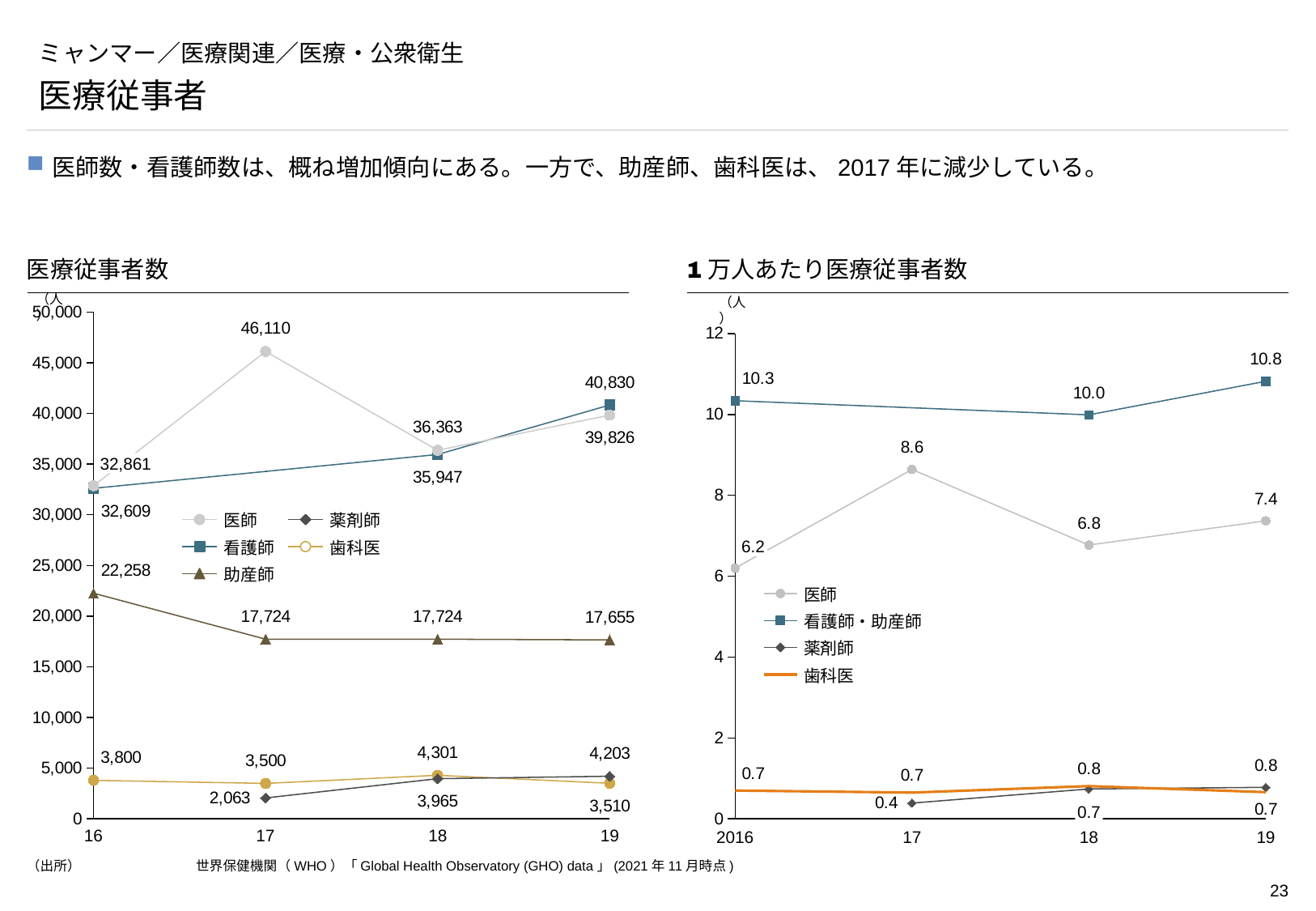

# ミャンマー／医療関連／医療・公衆衛生
医療従事者
医師数・看護師数は、概ね増加傾向にある。一方で、助産師、歯科医は、2017年に減少している。
医療従事者数
1万人あたり医療従事者数
（人）

### Chart

| Category |  |  |  |  |  |
|---|---|---|---|---|---|
（人）

### Chart

| Category |  |  |  |  |
|---|---|---|---|---|
32,861
医師
薬剤師

6.2
看護師
歯科医

助産師

医師

看護師・助産師

薬剤師

歯科医
0.7
16
17
18
19
2016
17
18
19
（出所） 	世界保健機関（WHO）「Global Health Observatory (GHO) data」(2021年11月時点)